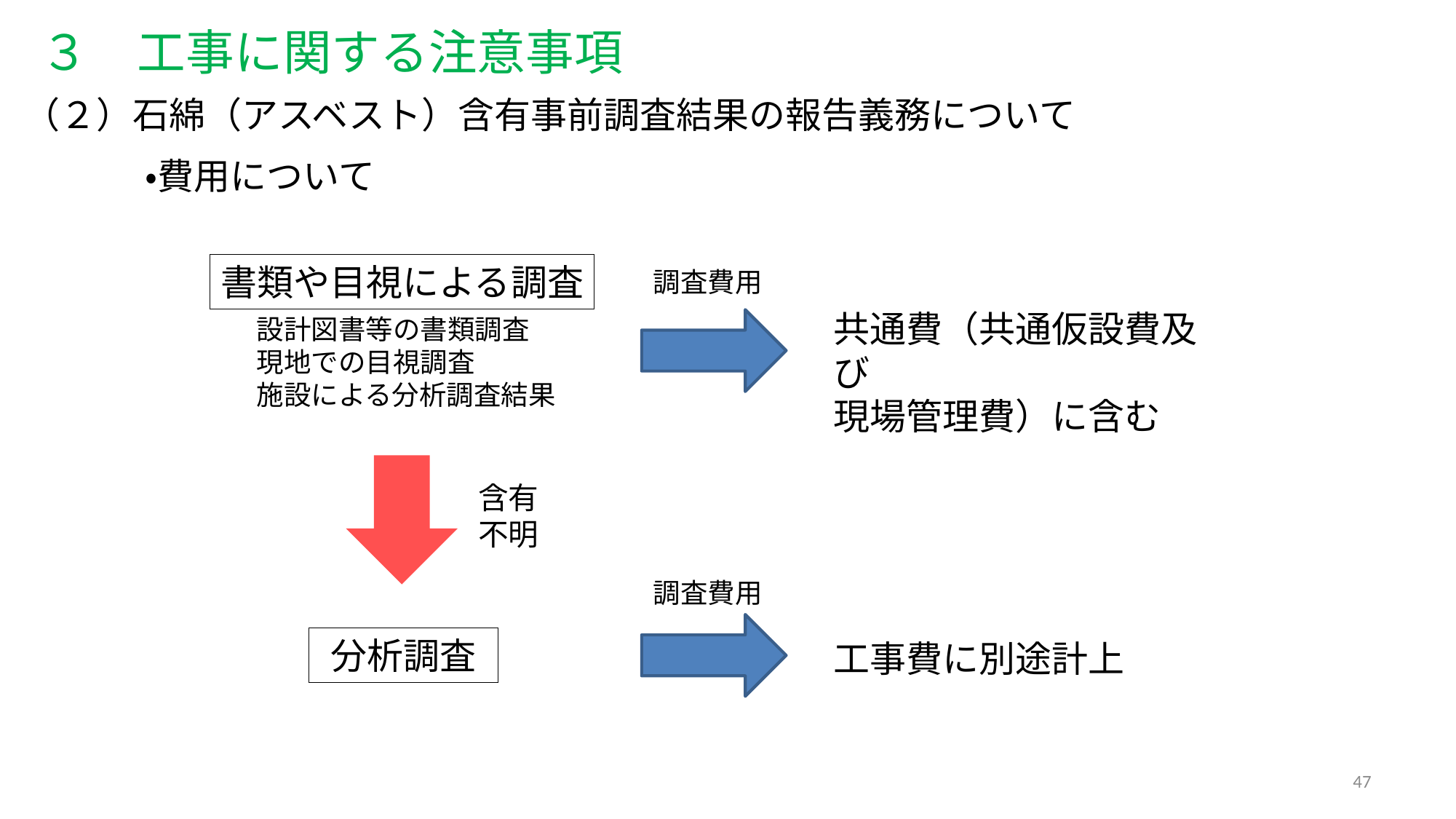

３　工事に関する注意事項
（２）石綿（アスベスト）含有事前調査結果の報告義務について

・費用について
書類や目視による調査
調査費用
共通費（共通仮設費及び
現場管理費）に含む
設計図書等の書類調査
現地での目視調査
施設による分析調査結果

含有
不明
調査費用

分析調査
工事費に別途計上
47